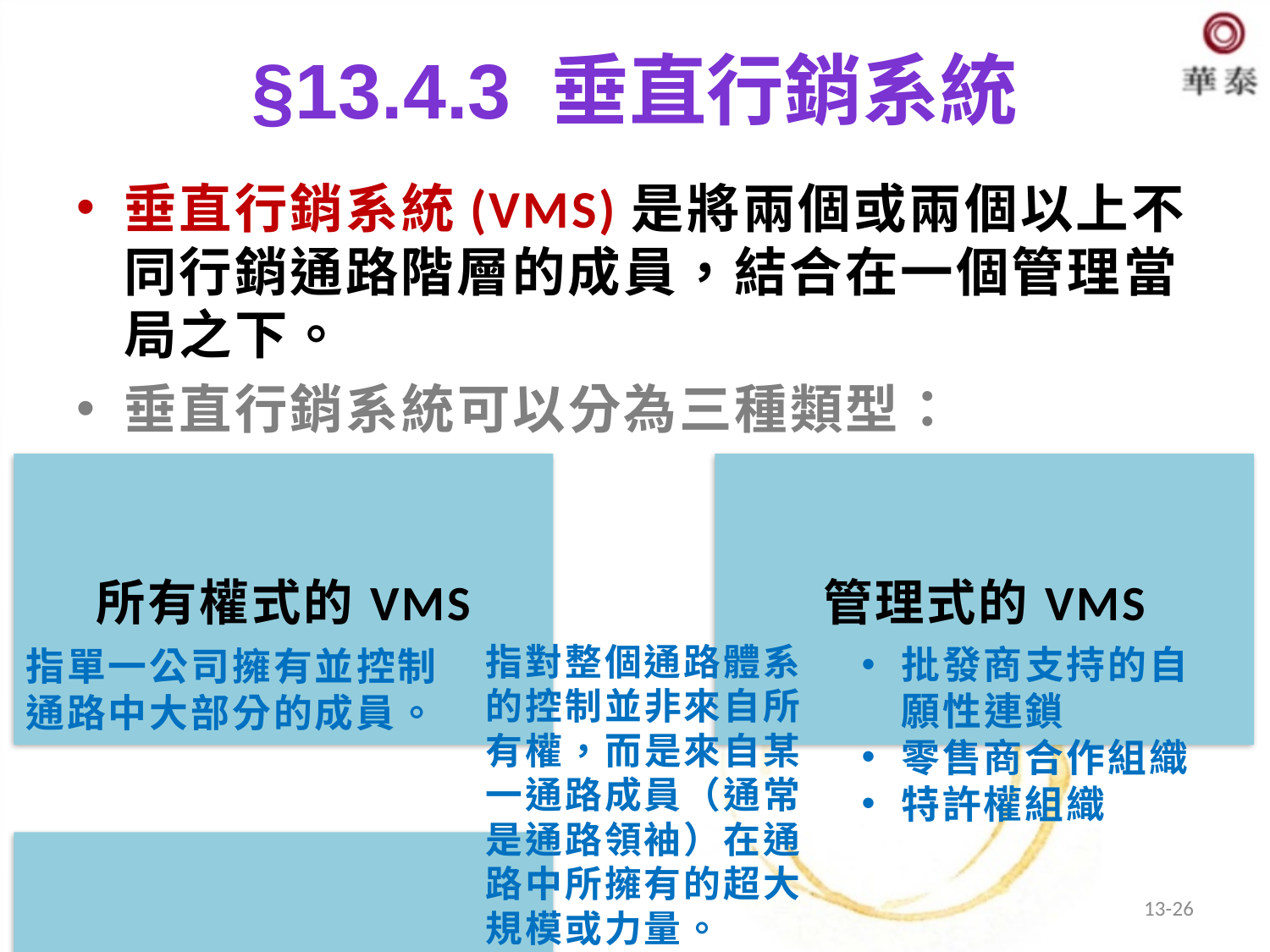

# §13.4.3 垂直行銷系統
垂直行銷系統(VMS)是將兩個或兩個以上不同行銷通路階層的成員，結合在一個管理當局之下。
垂直行銷系統可以分為三種類型：
所有權式的VMS
管理式的VMS
指對整個通路體系的控制並非來自所有權，而是來自某一通路成員（通常是通路領袖）在通路中所擁有的超大規模或力量。
批發商支持的自願性連鎖
零售商合作組織
特許權組織
指單一公司擁有並控制通路中大部分的成員。
行銷管理   Chapter 13   行銷通路與實體運配
13-26